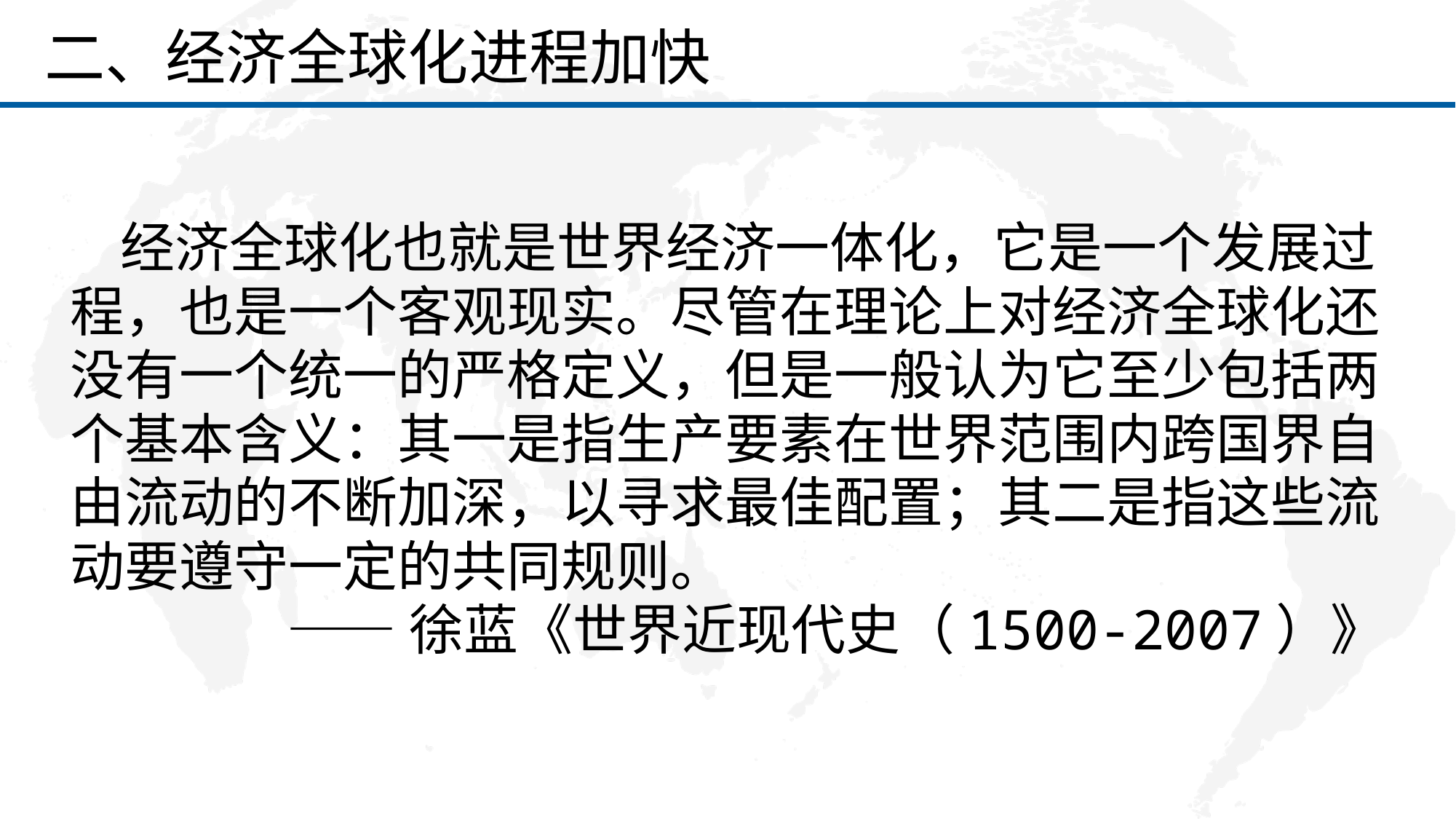

二、经济全球化进程加快
    经济全球化也就是世界经济一体化，它是一个发展过程，也是一个客观现实。尽管在理论上对经济全球化还没有一个统一的严格定义，但是一般认为它至少包括两个基本含义：其一是指生产要素在世界范围内跨国界自由流动的不断加深，以寻求最佳配置；其二是指这些流动要遵守一定的共同规则。
——徐蓝《世界近现代史（1500-2007）》